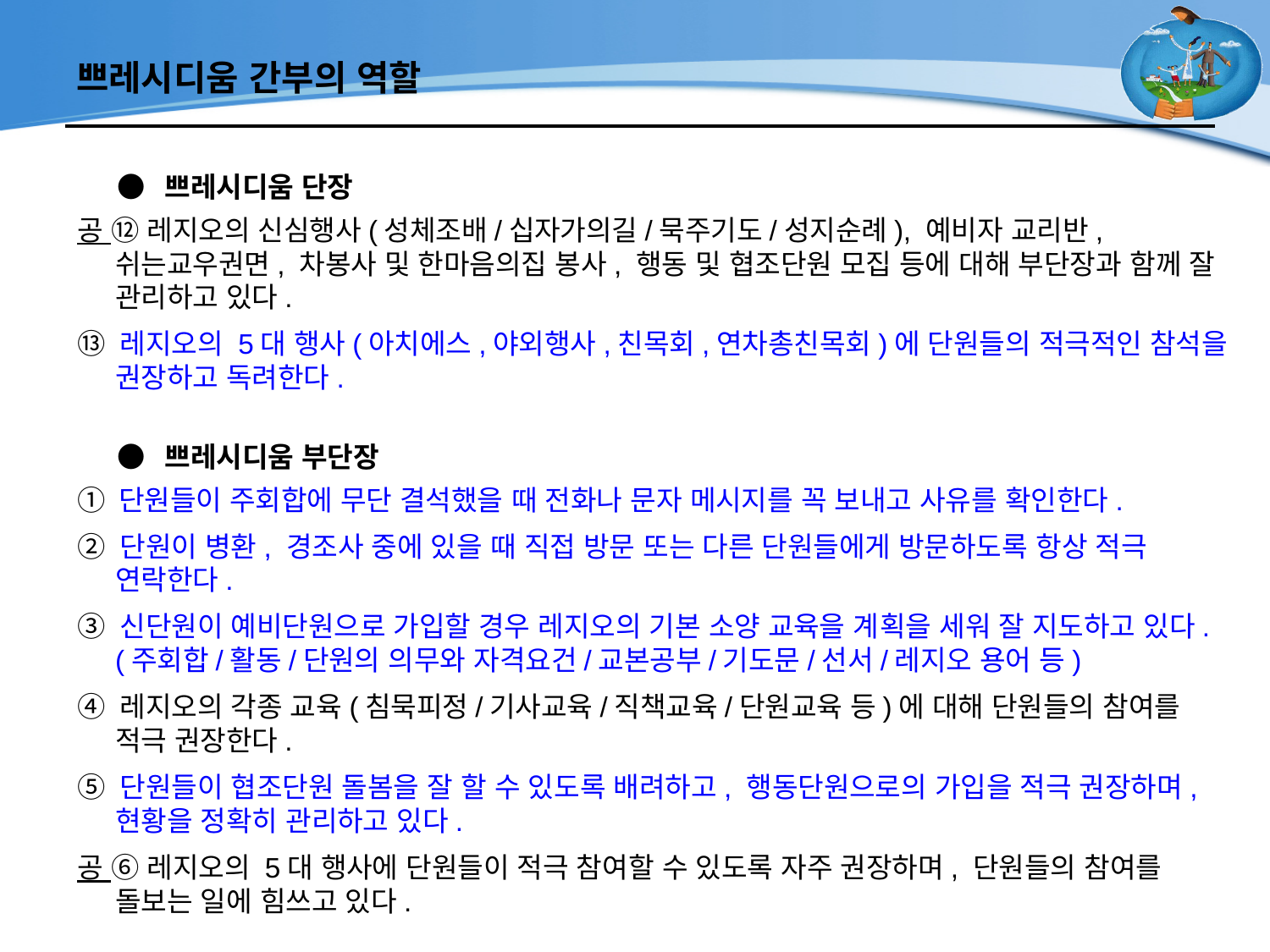

# 쁘레시디움 간부의 역할
●  쁘레시디움 단장
공 ⑫ 레지오의 신심행사(성체조배/십자가의길/묵주기도/성지순례), 예비자 교리반, 쉬는교우권면, 차봉사 및 한마음의집 봉사, 행동 및 협조단원 모집 등에 대해 부단장과 함께 잘 관리하고 있다.

⑬ 레지오의 5대 행사(아치에스,야외행사,친목회,연차총친목회)에 단원들의 적극적인 참석을 권장하고 독려한다.
●  쁘레시디움 부단장
① 단원들이 주회합에 무단 결석했을 때 전화나 문자 메시지를 꼭 보내고 사유를 확인한다.

② 단원이 병환, 경조사 중에 있을 때 직접 방문 또는 다른 단원들에게 방문하도록 항상 적극 연락한다.

③ 신단원이 예비단원으로 가입할 경우 레지오의 기본 소양 교육을 계획을 세워 잘 지도하고 있다. (주회합/활동/단원의 의무와 자격요건/교본공부/기도문/선서/레지오 용어 등)

④ 레지오의 각종 교육(침묵피정/기사교육/직책교육/단원교육 등)에 대해 단원들의 참여를 적극 권장한다.

⑤ 단원들이 협조단원 돌봄을 잘 할 수 있도록 배려하고, 행동단원으로의 가입을 적극 권장하며, 현황을 정확히 관리하고 있다.

공 ⑥ 레지오의 5대 행사에 단원들이 적극 참여할 수 있도록 자주 권장하며, 단원들의 참여를 돌보는 일에 힘쓰고 있다.